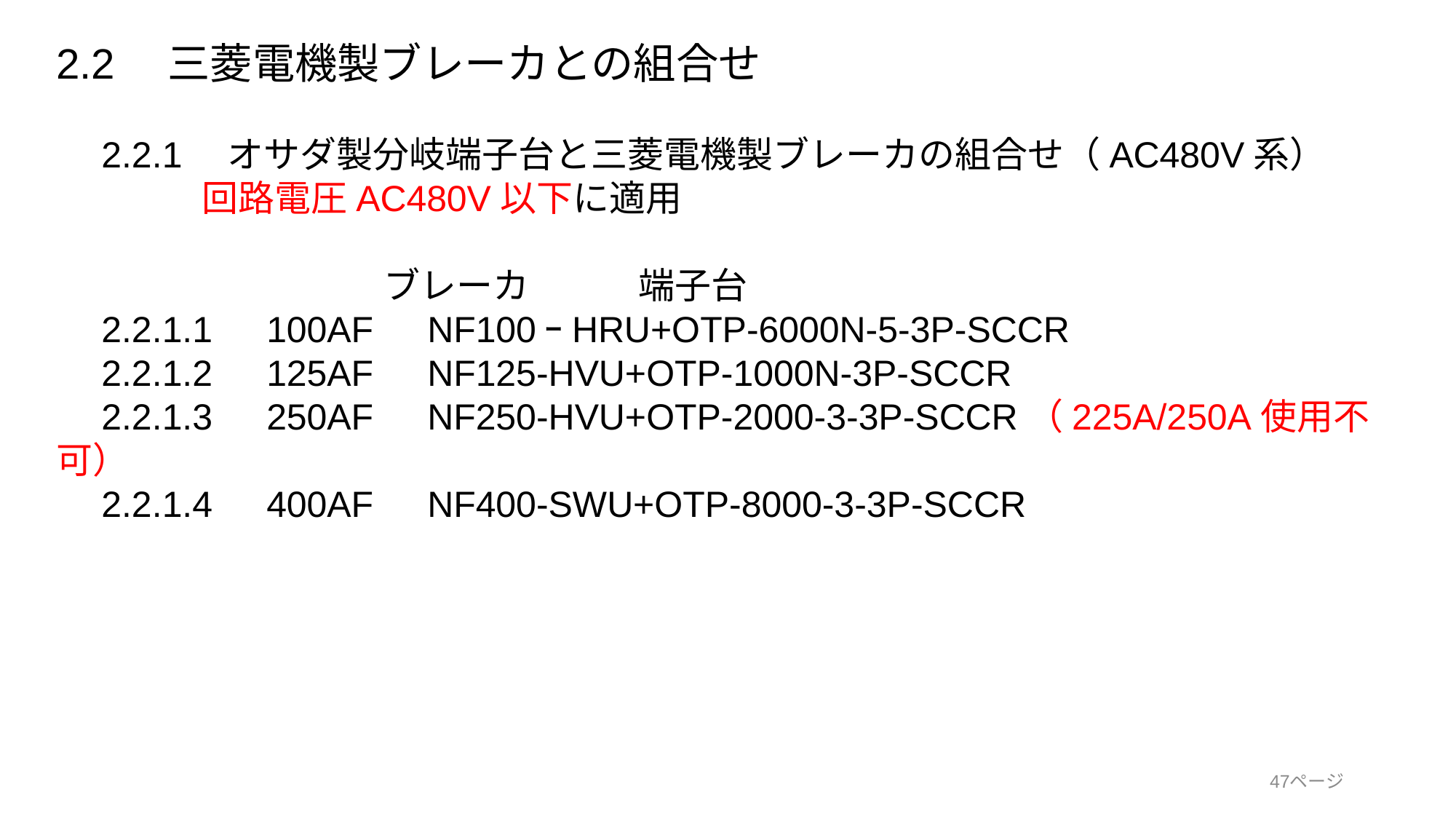

2.2　三菱電機製ブレーカとの組合せ
　2.2.1　オサダ製分岐端子台と三菱電機製ブレーカの組合せ（AC480V系）
　　　　回路電圧AC480V以下に適用

　　　　　　　　　ブレーカ　　　端子台
　2.2.1.1　100AF　NF100ｰHRU+OTP-6000N-5-3P-SCCR
　2.2.1.2　125AF　NF125-HVU+OTP-1000N-3P-SCCR
　2.2.1.3　250AF　NF250-HVU+OTP-2000-3-3P-SCCR（225A/250A使用不可）
　2.2.1.4　400AF　NF400-SWU+OTP-8000-3-3P-SCCR

47ページ